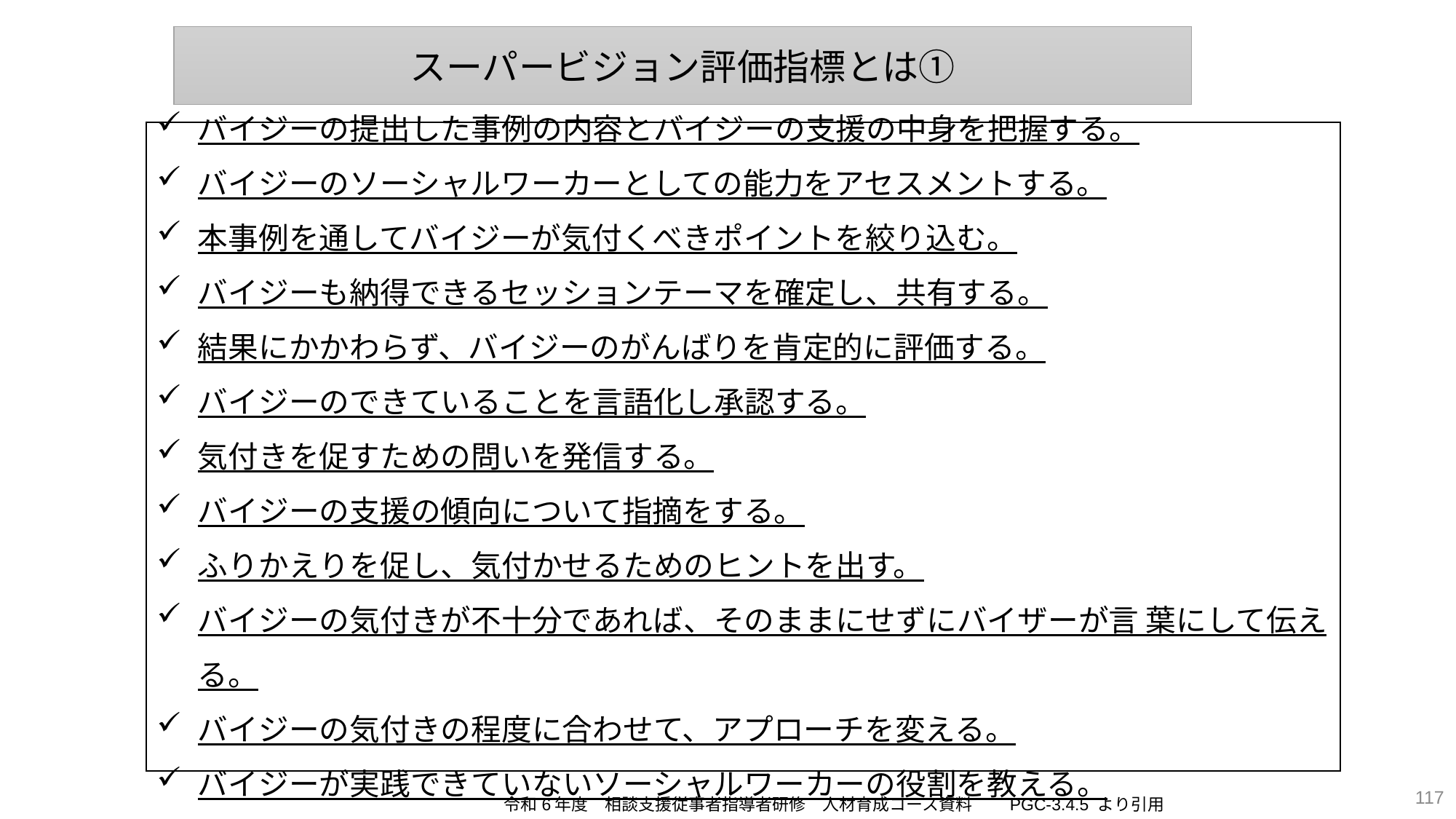

スーパービジョン評価指標とは①
バイジーの提出した事例の内容とバイジーの支援の中身を把握する。
バイジーのソーシャルワーカーとしての能力をアセスメントする。
本事例を通してバイジーが気付くべきポイントを絞り込む。
バイジーも納得できるセッションテーマを確定し、共有する。
結果にかかわらず、バイジーのがんばりを肯定的に評価する。
バイジーのできていることを言語化し承認する。
気付きを促すための問いを発信する。
バイジーの支援の傾向について指摘をする。
ふりかえりを促し、気付かせるためのヒントを出す。
バイジーの気付きが不十分であれば、そのままにせずにバイザーが言 葉にして伝える。
バイジーの気付きの程度に合わせて、アプローチを変える。
バイジーが実践できていないソーシャルワーカーの役割を教える。
117
令和6年度　相談支援従事者指導者研修　人材育成コース資料　　PGC-3.4.5 より引用